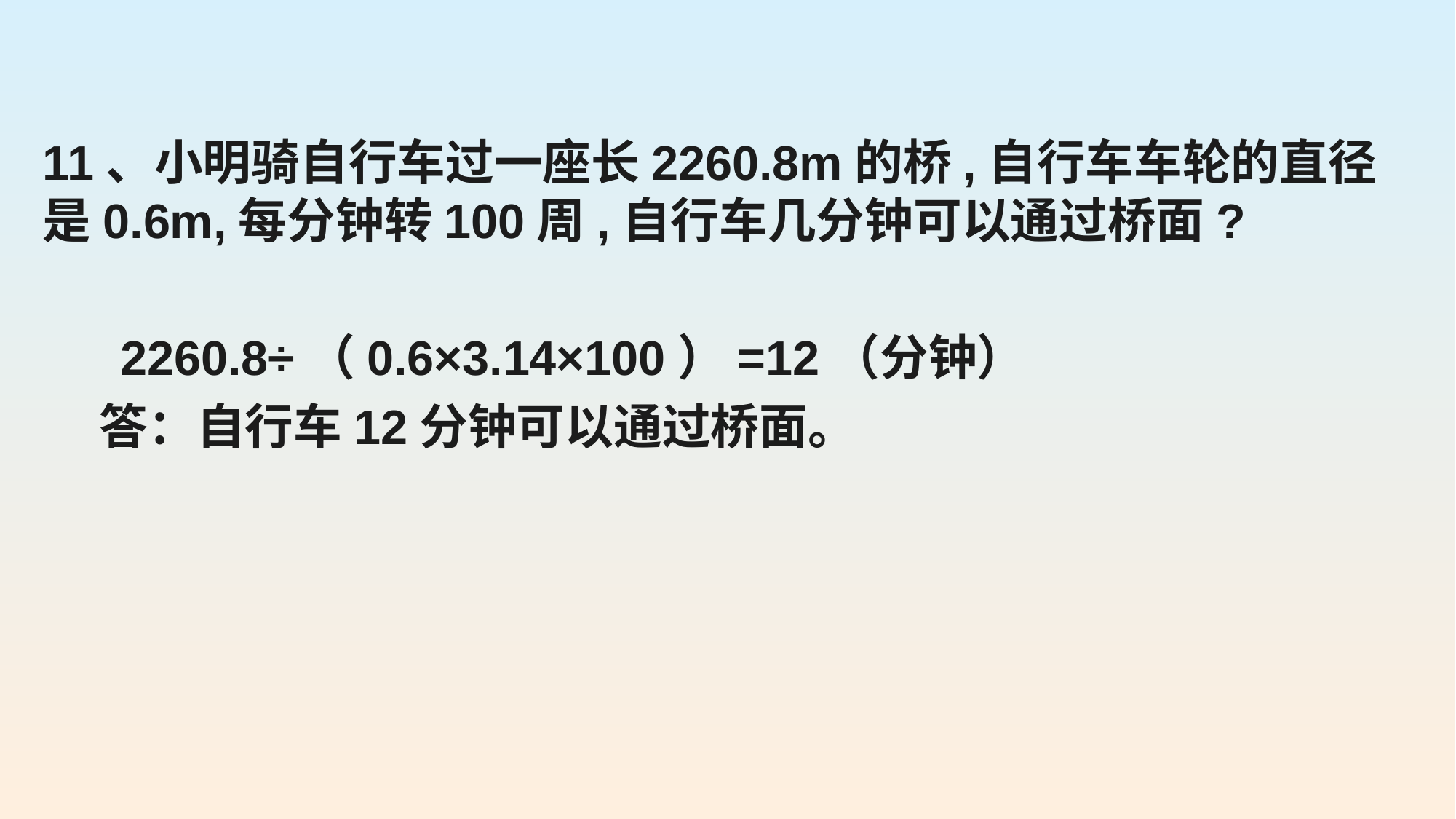

11、小明骑自行车过一座长2260.8m的桥,自行车车轮的直径是0.6m,每分钟转100周,自行车几分钟可以通过桥面?
2260.8÷（0.6×3.14×100）=12（分钟）
答：自行车12分钟可以通过桥面。